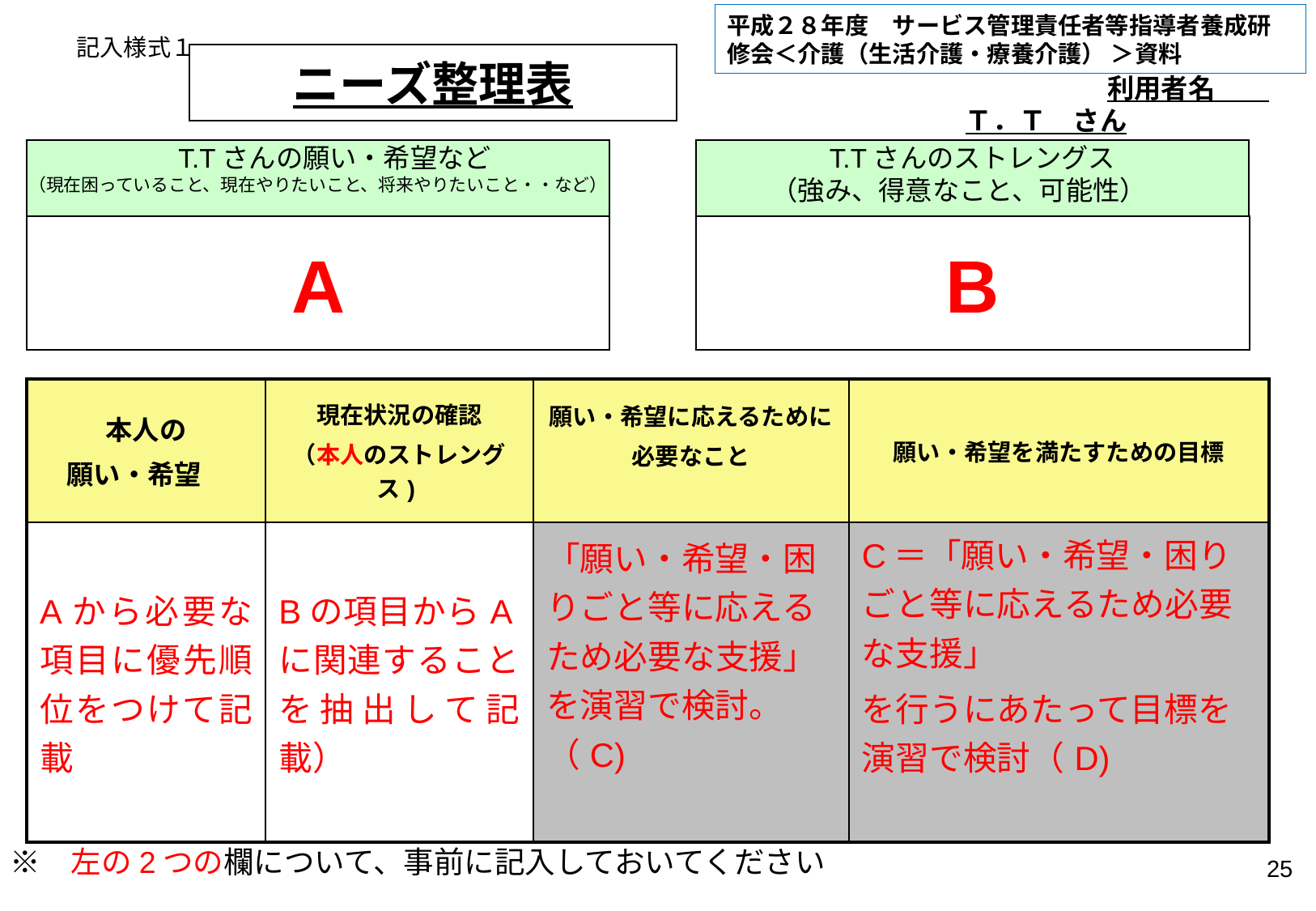

平成２８年度　サービス管理責任者等指導者養成研修会＜介護（生活介護・療養介護） ＞資料
　　記入様式１
ニーズ整理表
　　　　　　　　　　　　　　　　　　　　　　　　　　　　　　利用者名　　Ｔ．Ｔ　さん
　T.Tさんの願い・希望など
（現在困っていること、現在やりたいこと、将来やりたいこと・・など）
T.Tさんのストレングス
（強み、得意なこと、可能性）
A
B
| 本人の 願い・希望 | 現在状況の確認 （本人のストレングス) | 願い・希望に応えるために 必要なこと | 願い・希望を満たすための目標 |
| --- | --- | --- | --- |
| Aから必要な項目に優先順位をつけて記載 | Bの項目からAに関連することを抽出して記載） | 「願い・希望・困りごと等に応えるため必要な支援」を演習で検討。（C) | C＝「願い・希望・困りごと等に応えるため必要な支援」 を行うにあたって目標を演習で検討（D) |
　※　左の2つの欄について、事前に記入しておいてください
25